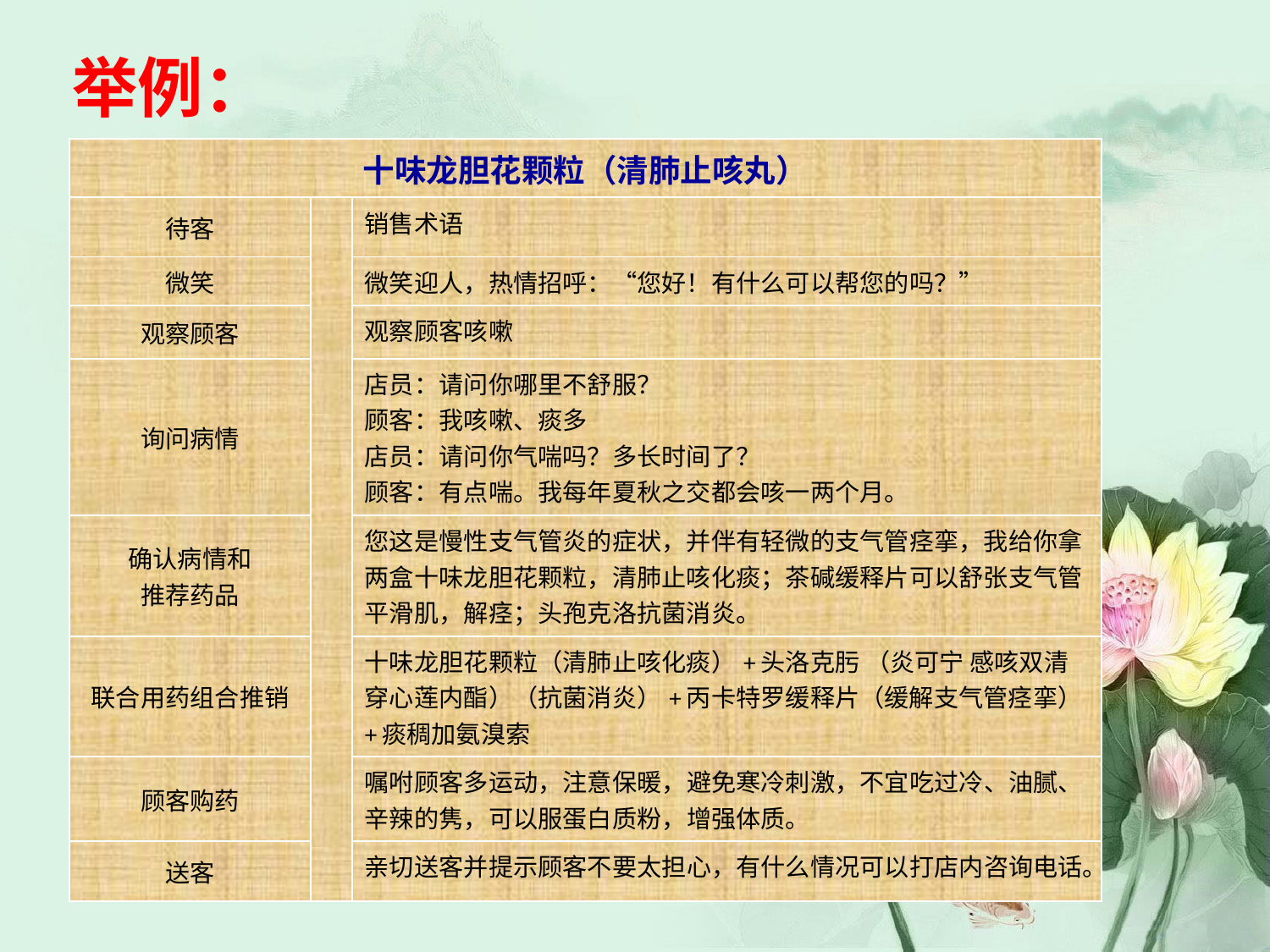

# 举例：
| 十味龙胆花颗粒（清肺止咳丸） |  |  |
| --- | --- | --- |
| 待客 |  | 销售术语 |
| 微笑 |  | 微笑迎人，热情招呼：“您好！有什么可以帮您的吗？” |
| 观察顾客 |  | 观察顾客咳嗽 |
| 询问病情 |  | 店员：请问你哪里不舒服？ 顾客：我咳嗽、痰多 店员：请问你气喘吗？多长时间了？ 顾客：有点喘。我每年夏秋之交都会咳一两个月。 |
| 确认病情和 推荐药品 |  | 您这是慢性支气管炎的症状，并伴有轻微的支气管痉挛，我给你拿两盒十味龙胆花颗粒，清肺止咳化痰；茶碱缓释片可以舒张支气管平滑肌，解痉；头孢克洛抗菌消炎。 |
| 联合用药组合推销 |  | 十味龙胆花颗粒（清肺止咳化痰）+头洛克肟 （炎可宁 感咳双清 穿心莲内酯）（抗菌消炎）+丙卡特罗缓释片（缓解支气管痉挛）+痰稠加氨溴索 |
| 顾客购药 |  | 嘱咐顾客多运动，注意保暖，避免寒冷刺激，不宜吃过冷、油腻、辛辣的隽，可以服蛋白质粉，增强体质。 |
| 送客 |  | 亲切送客并提示顾客不要太担心，有什么情况可以打店内咨询电话。 |